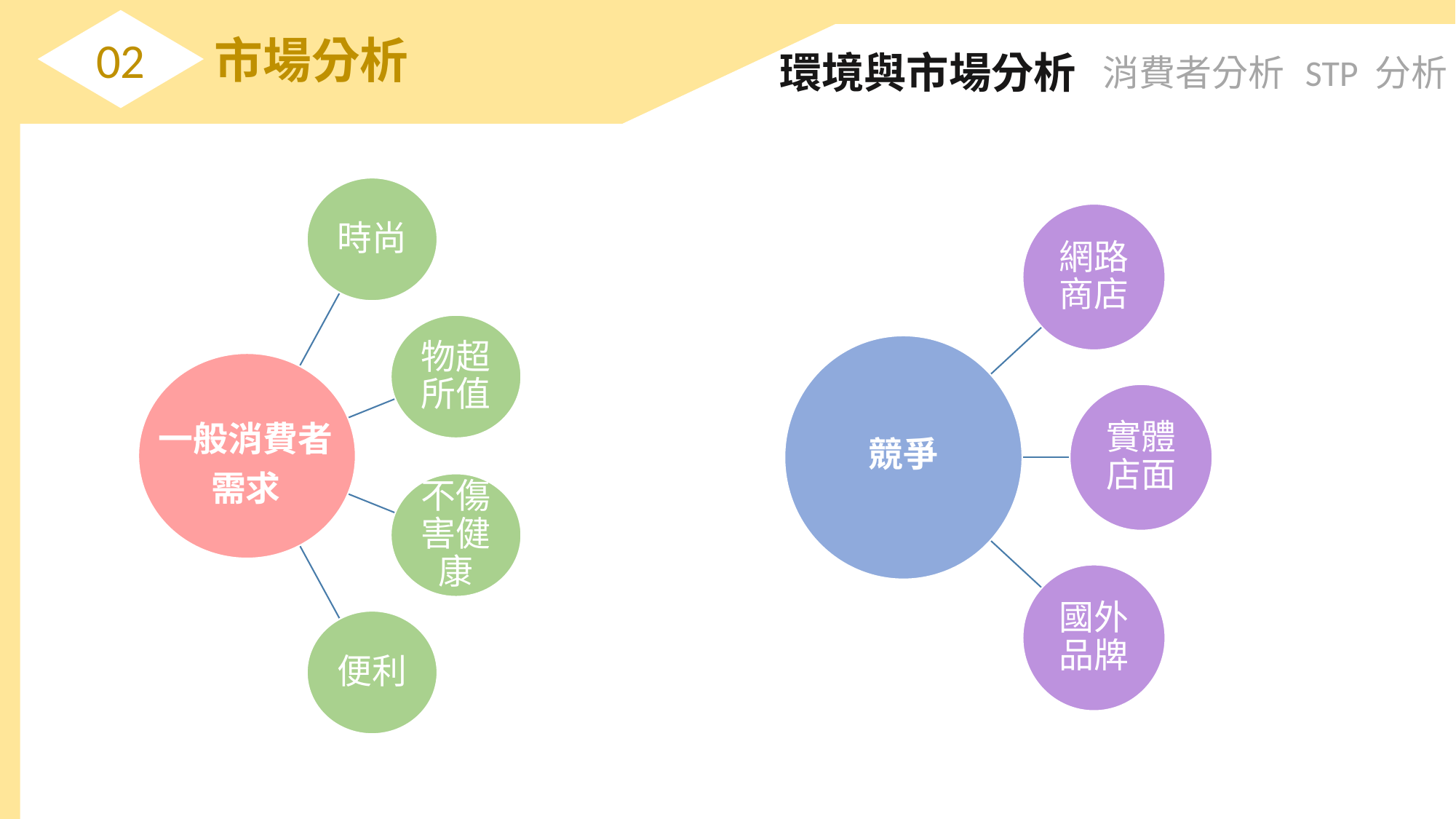

環境與市場分析
STP 分析
消費者分析
時尚
物超所值

不傷害健康

便利
網路商店

實體店面

國外品牌
一般消費者
需求
競爭